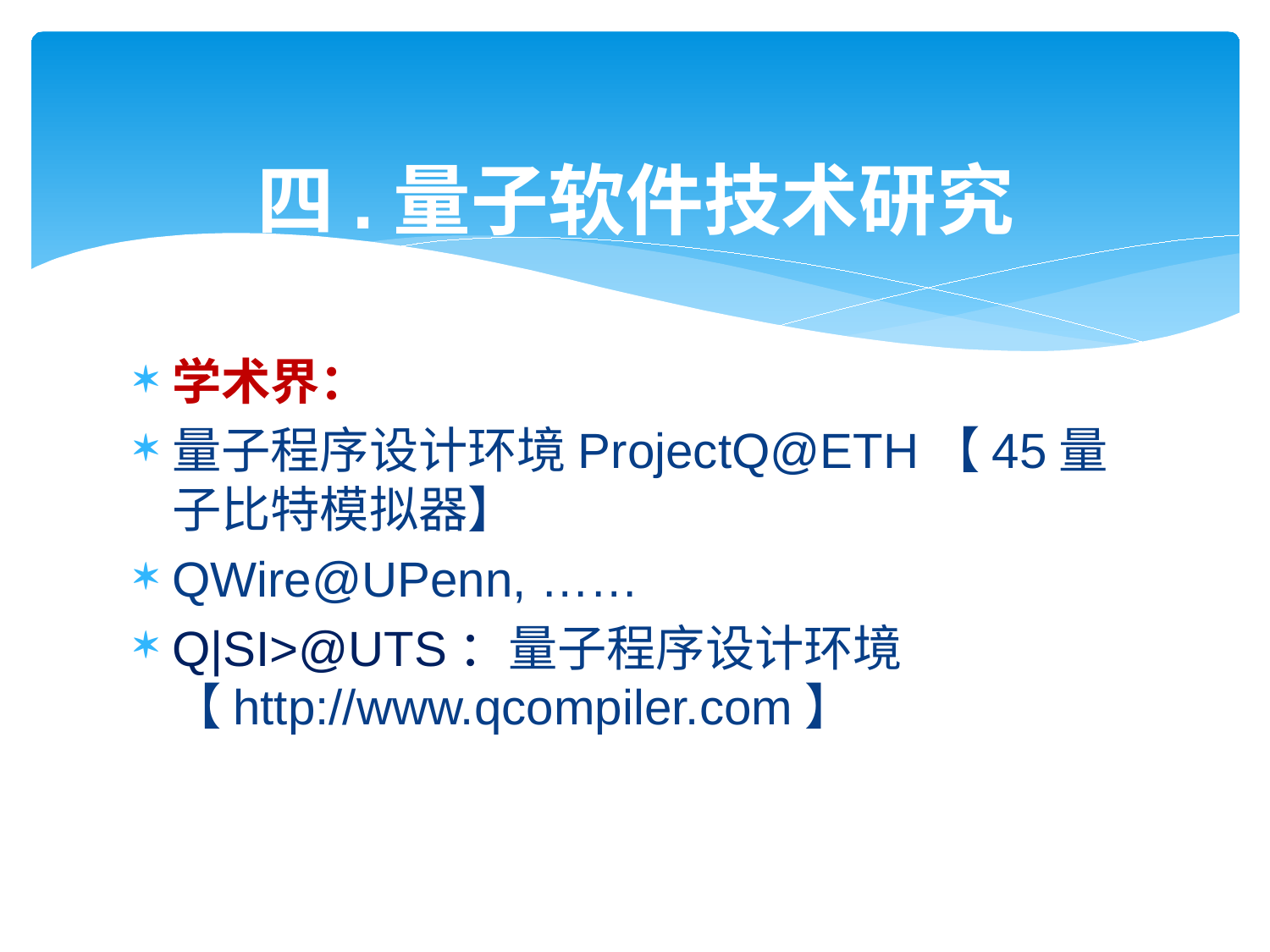

# 四.量子软件技术研究
学术界：
量子程序设计环境ProjectQ@ETH【45量子比特模拟器】
QWire@UPenn, ……
Q|SI>@UTS：量子程序设计环境 【http://www.qcompiler.com】